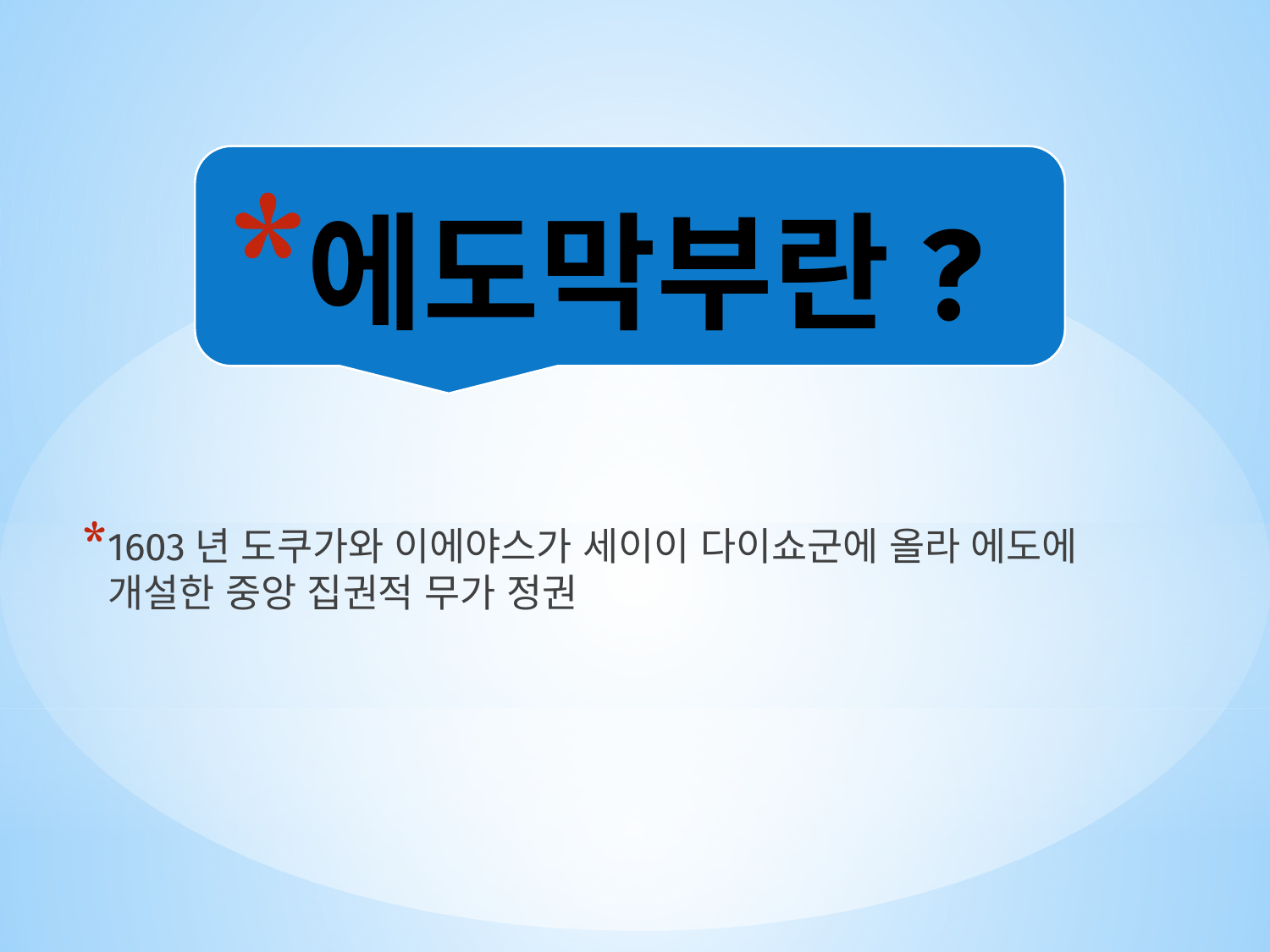

# 에도막부란?

1603년 도쿠가와 이에야스가 세이이 다이쇼군에 올라 에도에 개설한 중앙 집권적 무가 정권